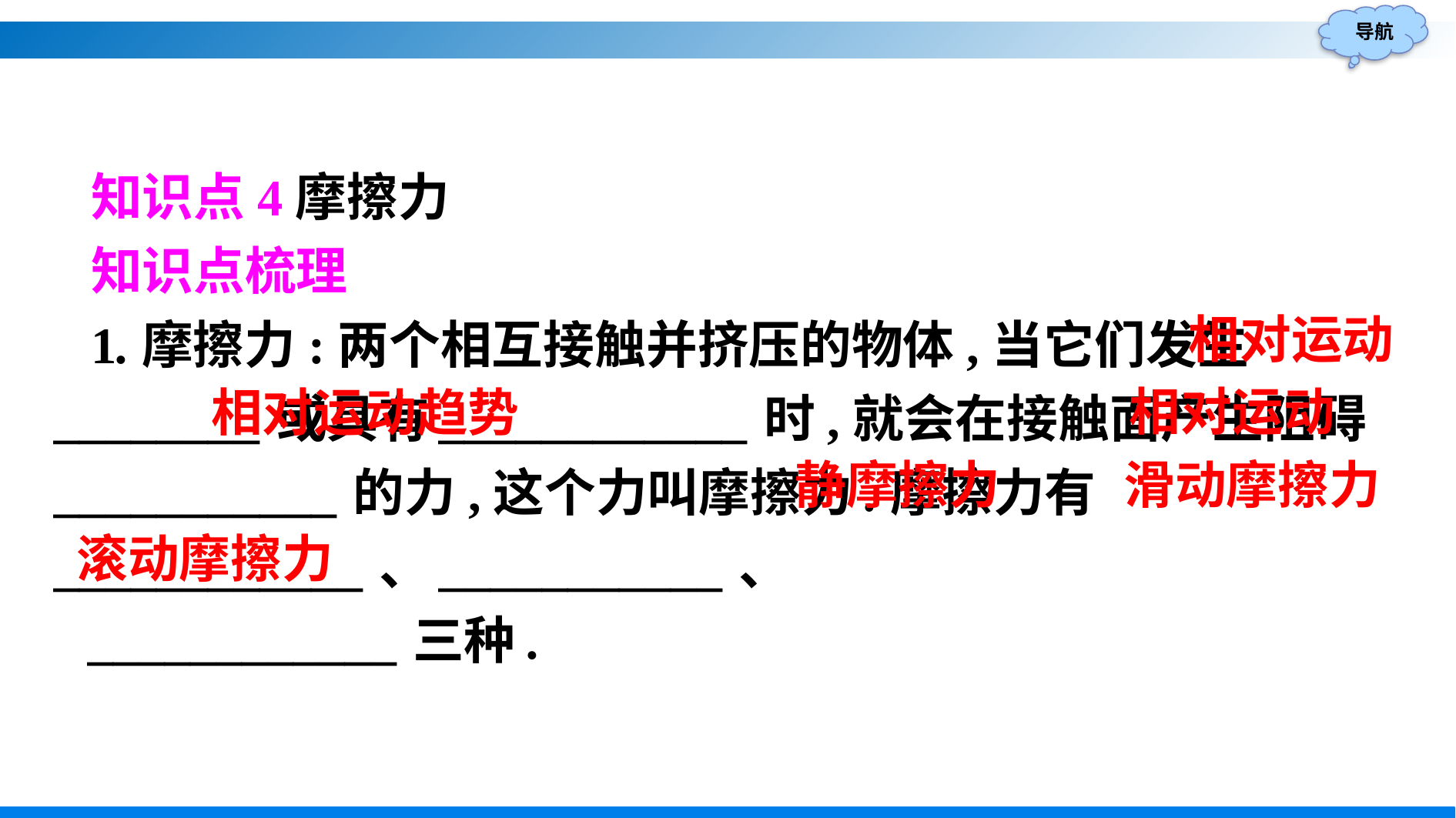

知识点4摩擦力
知识点梳理
1.摩擦力:两个相互接触并挤压的物体,当它们发生________或具有____________时,就会在接触面产生阻碍___________的力,这个力叫摩擦力.摩擦力有____________、___________、
____________三种.
相对运动
相对运动
相对运动趋势
滑动摩擦力
静摩擦力
滚动摩擦力